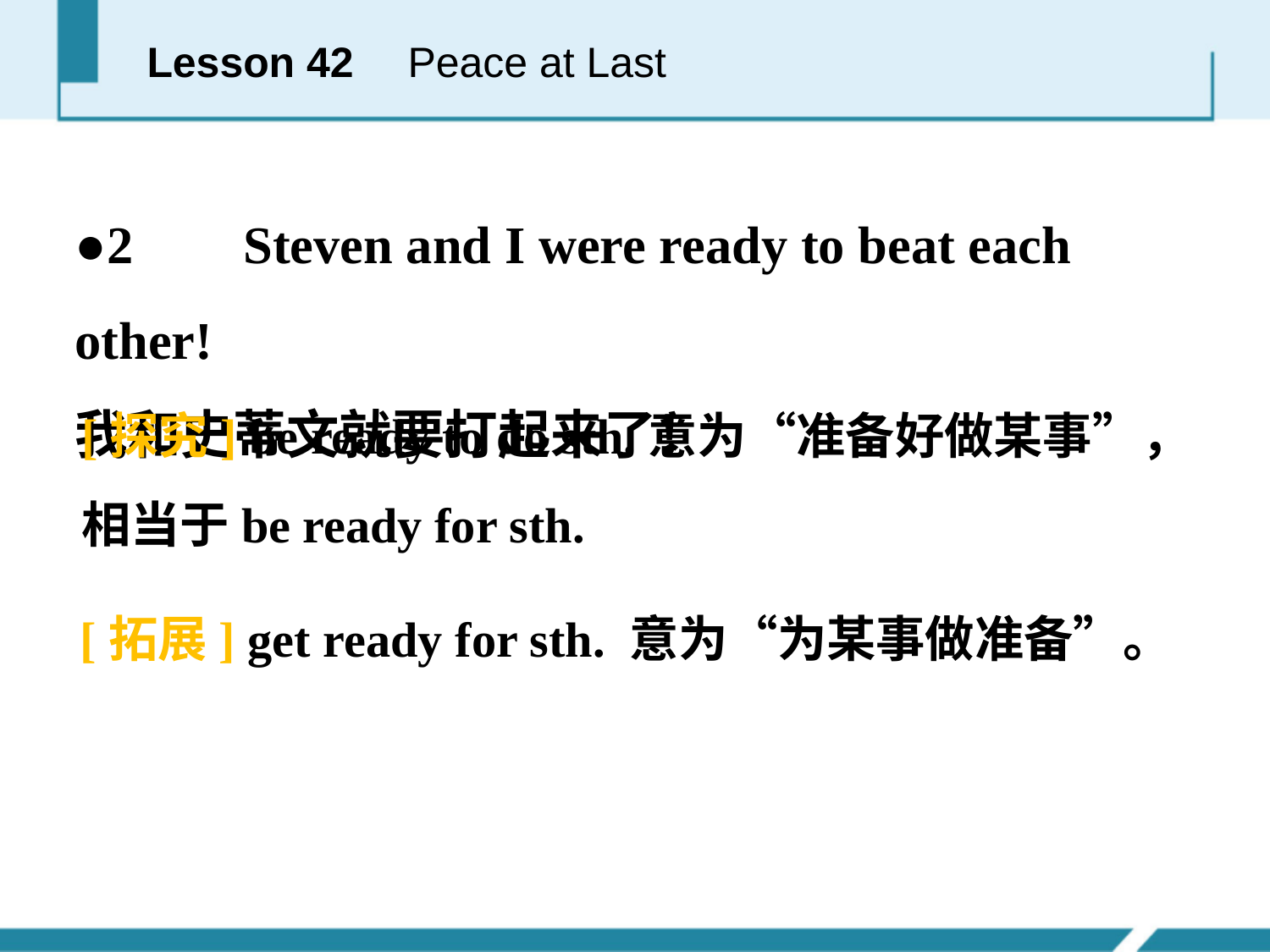

Lesson 42   Peace at Last
●2  　Steven and I were ready to beat each other!
我和史蒂文就要打起来了！
[探究] be ready to do sth.意为“准备好做某事”，相当于be ready for sth.
[拓展] get ready for sth. 意为“为某事做准备”。